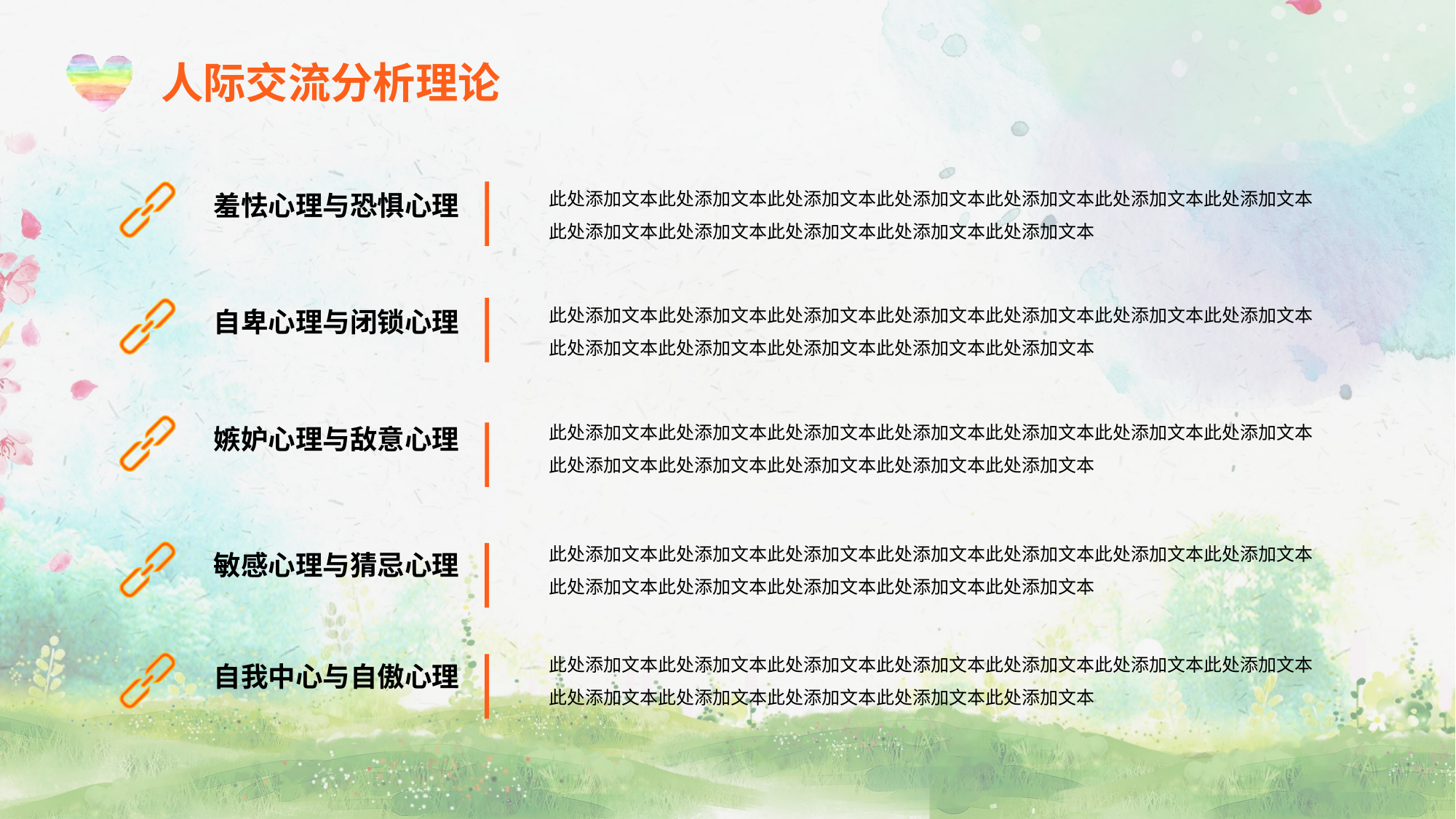

人际交流分析理论
此处添加文本此处添加文本此处添加文本此处添加文本此处添加文本此处添加文本此处添加文本此处添加文本此处添加文本此处添加文本此处添加文本此处添加文本

羞怯心理与恐惧心理

此处添加文本此处添加文本此处添加文本此处添加文本此处添加文本此处添加文本此处添加文本此处添加文本此处添加文本此处添加文本此处添加文本此处添加文本

自卑心理与闭锁心理

此处添加文本此处添加文本此处添加文本此处添加文本此处添加文本此处添加文本此处添加文本此处添加文本此处添加文本此处添加文本此处添加文本此处添加文本

嫉妒心理与敌意心理

此处添加文本此处添加文本此处添加文本此处添加文本此处添加文本此处添加文本此处添加文本此处添加文本此处添加文本此处添加文本此处添加文本此处添加文本

敏感心理与猜忌心理

此处添加文本此处添加文本此处添加文本此处添加文本此处添加文本此处添加文本此处添加文本此处添加文本此处添加文本此处添加文本此处添加文本此处添加文本

自我中心与自傲心理